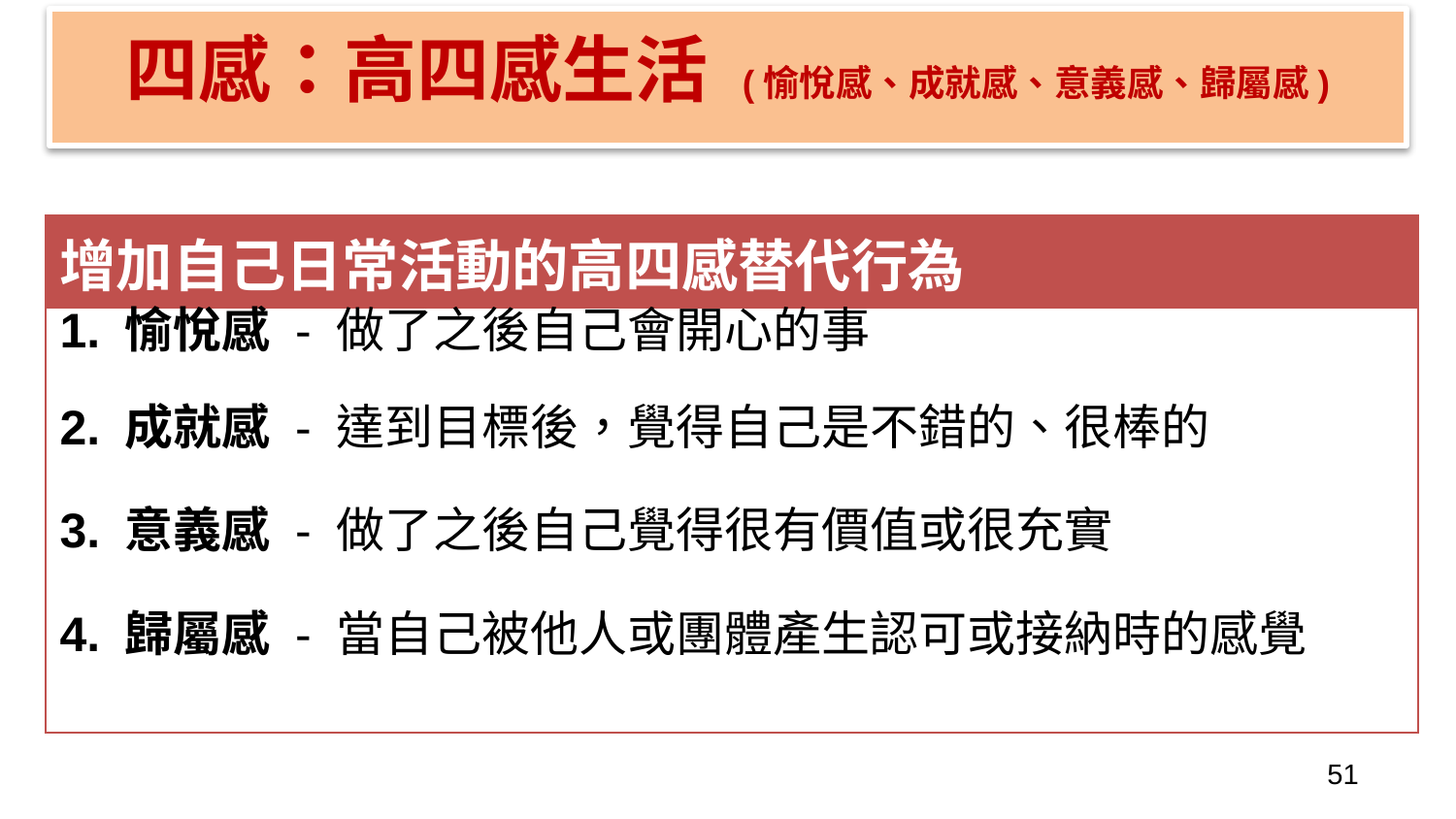

# 四感：高四感生活 (愉悅感、成就感、意義感、歸屬感)
| 增加自己日常活動的高四感替代行為 |
| --- |
| 1. 愉悅感 - 做了之後自己會開心的事 |
| 2. 成就感 - 達到目標後，覺得自己是不錯的、很棒的 |
| 3. 意義感 - 做了之後自己覺得很有價值或很充實 |
| 4. 歸屬感 - 當自己被他人或團體產生認可或接納時的感覺 |
51